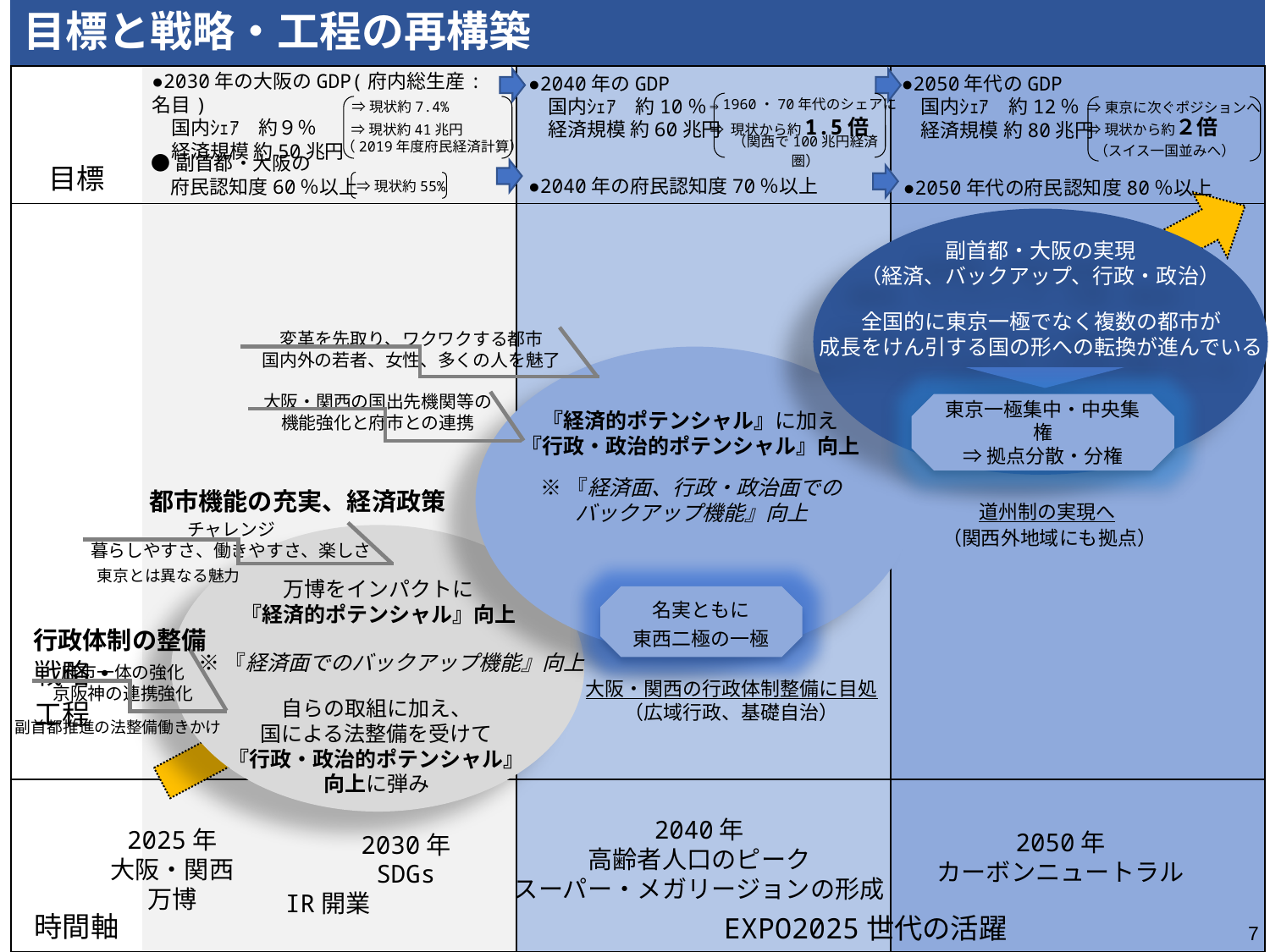

目標と戦略・工程の再構築
●2030年の大阪のGDP(府内総生産:名目)
　国内ｼｪｱ　約９％
　経済規模 約50兆円
●2040年のGDP
　国内ｼｪｱ　約10％
　経済規模 約60兆円
●2050年代のGDP
　国内ｼｪｱ　約12％
　経済規模 約80兆円
| 目標 |  |  |  |
| --- | --- | --- | --- |
| 戦略・工程 |  |  |  |
| 時間軸 |  |  |  |

⇒1960・70年代のシェアに
⇒東京に次ぐポジションへ

⇒現状約7.4%

⇒現状から約２倍
⇒ 現状から約1.5倍
⇒現状約41兆円
 （スイス一国並みへ）
（関西で100兆円経済圏）
（2019年度府民経済計算）
●副首都・大阪の
　府民認知度60％以上

●2040年の府民認知度70％以上
●2050年代の府民認知度80％以上

⇒現状約55%

副首都・大阪の実現
（経済、バックアップ、行政・政治）
全国的に東京一極でなく複数の都市が
成長をけん引する国の形への転換が進んでいる
変革を先取り、ワクワクする都市
国内外の若者、女性、多くの人を魅了

大阪・関西の国出先機関等の
機能強化と府市との連携
東京一極集中・中央集権
⇒拠点分散・分権
『経済的ポテンシャル』に加え
『行政・政治的ポテンシャル』向上

※『経済面、行政・政治面での
バックアップ機能』向上
都市機能の充実、経済政策
チャレンジ
暮らしやすさ、働きやすさ、楽しさ
道州制の実現へ
（関西外地域にも拠点）

東京とは異なる魅力
万博をインパクトに
『経済的ポテンシャル』向上
名実ともに
東西二極の一極
行政体制の整備
府市一体の強化
京阪神の連携強化
副首都推進の法整備働きかけ
※『経済面でのバックアップ機能』向上
大阪・関西の行政体制整備に目処
（広域行政、基礎自治）
自らの取組に加え、
国による法整備を受けて
『行政・政治的ポテンシャル』
向上に弾み
2040年
高齢者人口のピーク
スーパー・メガリージョンの形成
2025年
大阪・関西
万博
2050年
カーボンニュートラル
2030年
SDGs
IR開業
EXPO2025世代の活躍
7